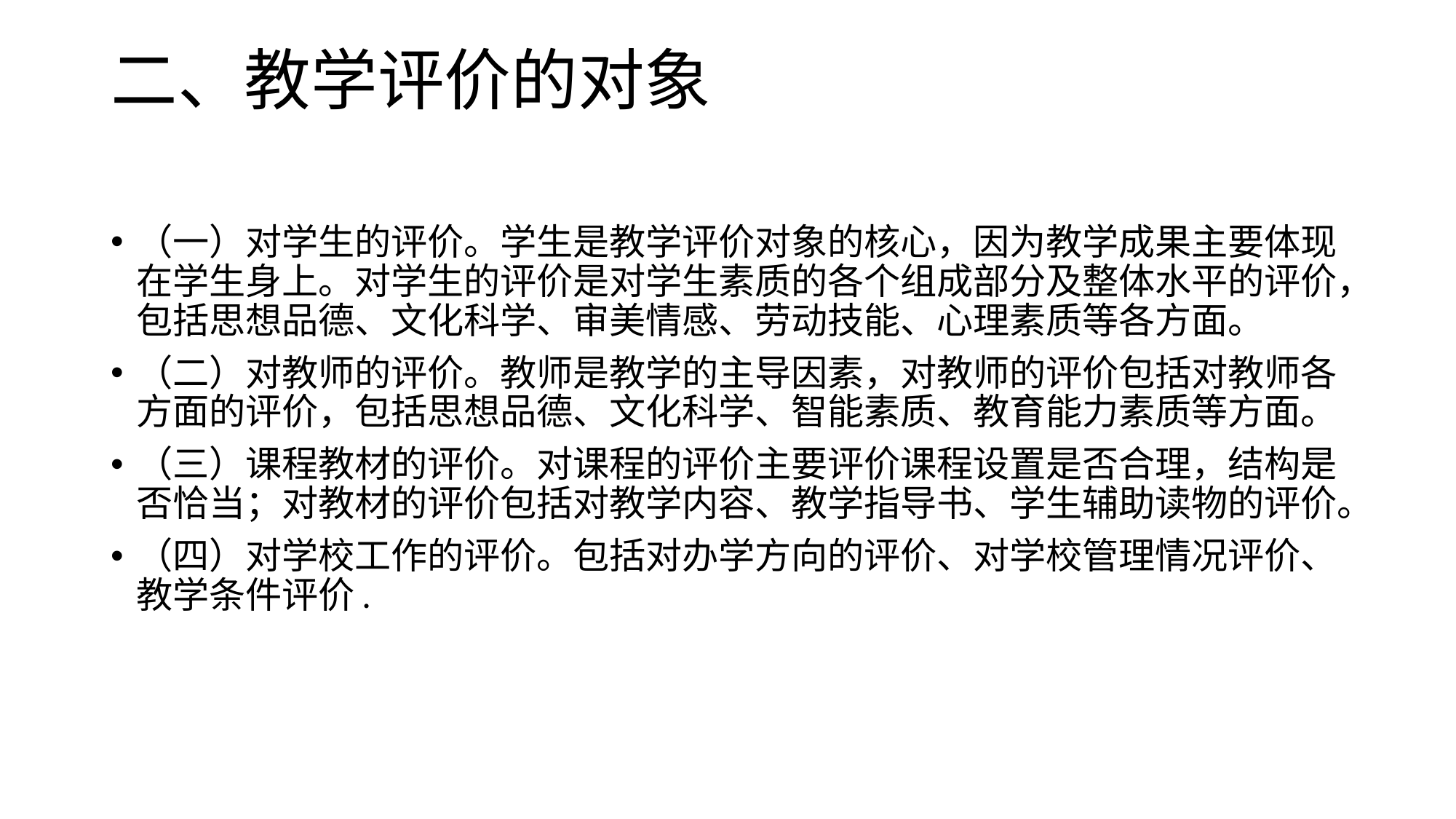

# 二、教学评价的对象
（一）对学生的评价。学生是教学评价对象的核心，因为教学成果主要体现在学生身上。对学生的评价是对学生素质的各个组成部分及整体水平的评价，包括思想品德、文化科学、审美情感、劳动技能、心理素质等各方面。
（二）对教师的评价。教师是教学的主导因素，对教师的评价包括对教师各方面的评价，包括思想品德、文化科学、智能素质、教育能力素质等方面。
（三）课程教材的评价。对课程的评价主要评价课程设置是否合理，结构是否恰当；对教材的评价包括对教学内容、教学指导书、学生辅助读物的评价。
（四）对学校工作的评价。包括对办学方向的评价、对学校管理情况评价、教学条件评价.